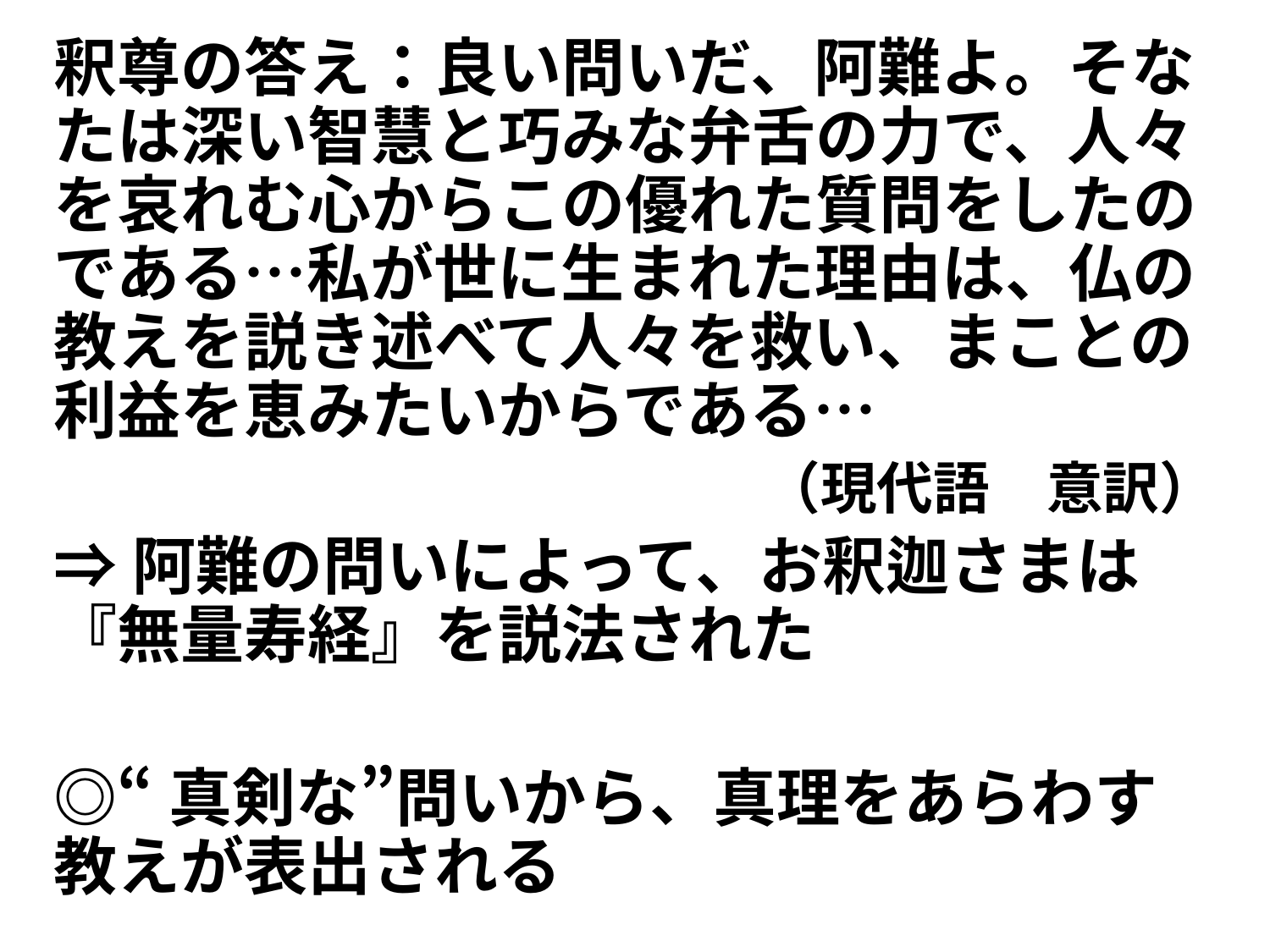

釈尊の答え：良い問いだ、阿難よ。そなたは深い智慧と巧みな弁舌の力で、人々を哀れむ心からこの優れた質問をしたのである…私が世に生まれた理由は、仏の教えを説き述べて人々を救い、まことの利益を恵みたいからである…
（現代語　意訳）
⇒阿難の問いによって、お釈迦さまは『無量寿経』を説法された

◎“真剣な”問いから、真理をあらわす教えが表出される